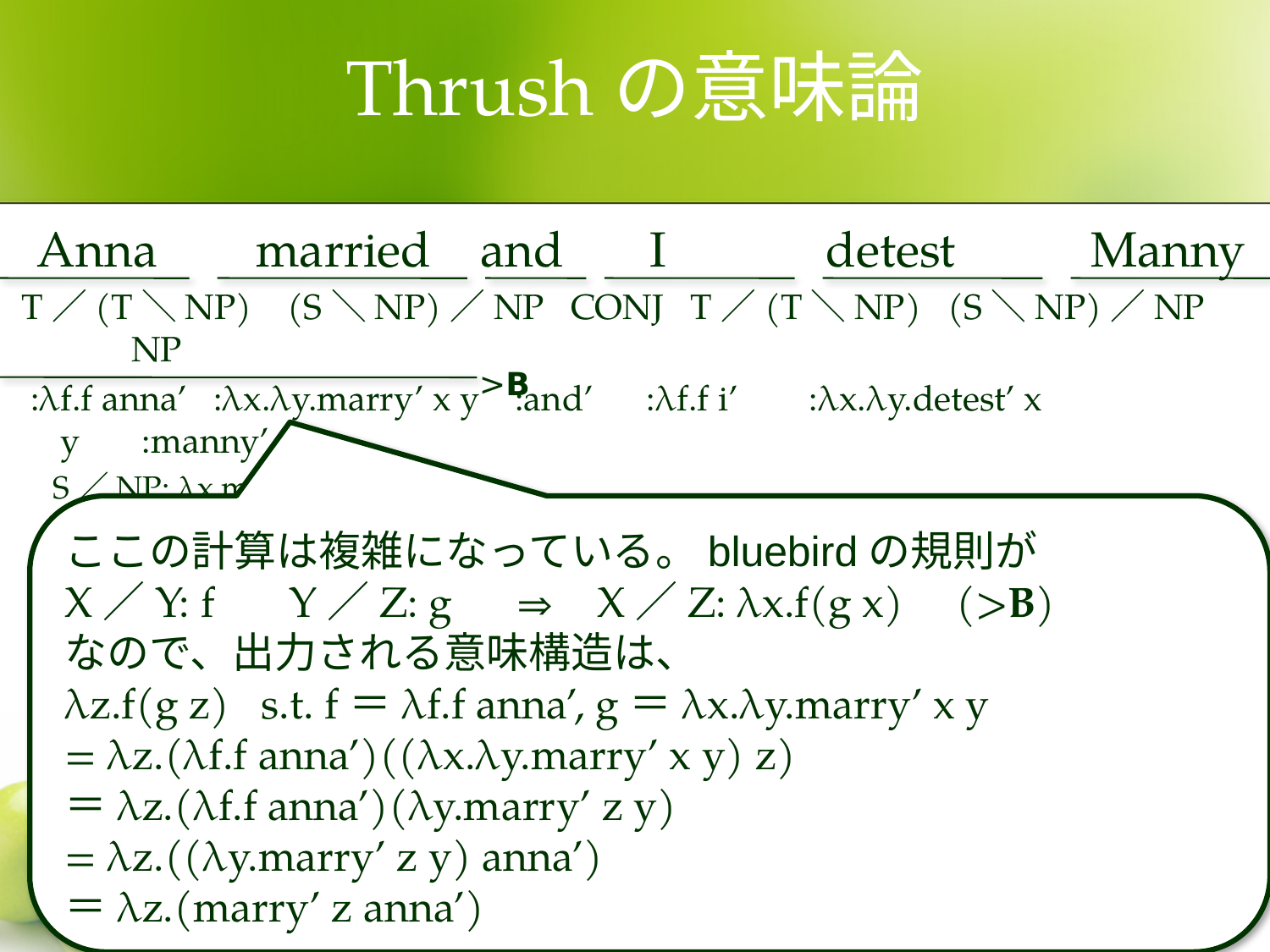

# Thrushの意味論
  Anna        married    and       I             detest           Manny
 T／(T＼NP)    (S＼NP)／NP   CONJ   T／(T＼NP)   (S＼NP)／NP              NP
  :λf.f anna’   :λx.λy.marry’ x y    :and’      :λf.f i’        :λx.λy.detest’ x y       :manny’
     S／NP: λx.marry’ x anna’
>B
ここの計算は複雑になっている。bluebirdの規則が
X／Y: f       Y／Z: g      ⇒    X／Z: λx.f(g x)     (>B)
なので、出力される意味構造は、
λz.f(g z)   s.t. f＝λf.f anna’, g＝λx.λy.marry’ x y
= λz.(λf.f anna’)((λx.λy.marry’ x y) z)
＝λz.(λf.f anna’)(λy.marry’ z y)
= λz.((λy.marry’ z y) anna’)
＝λz.(marry’ z anna’)

12